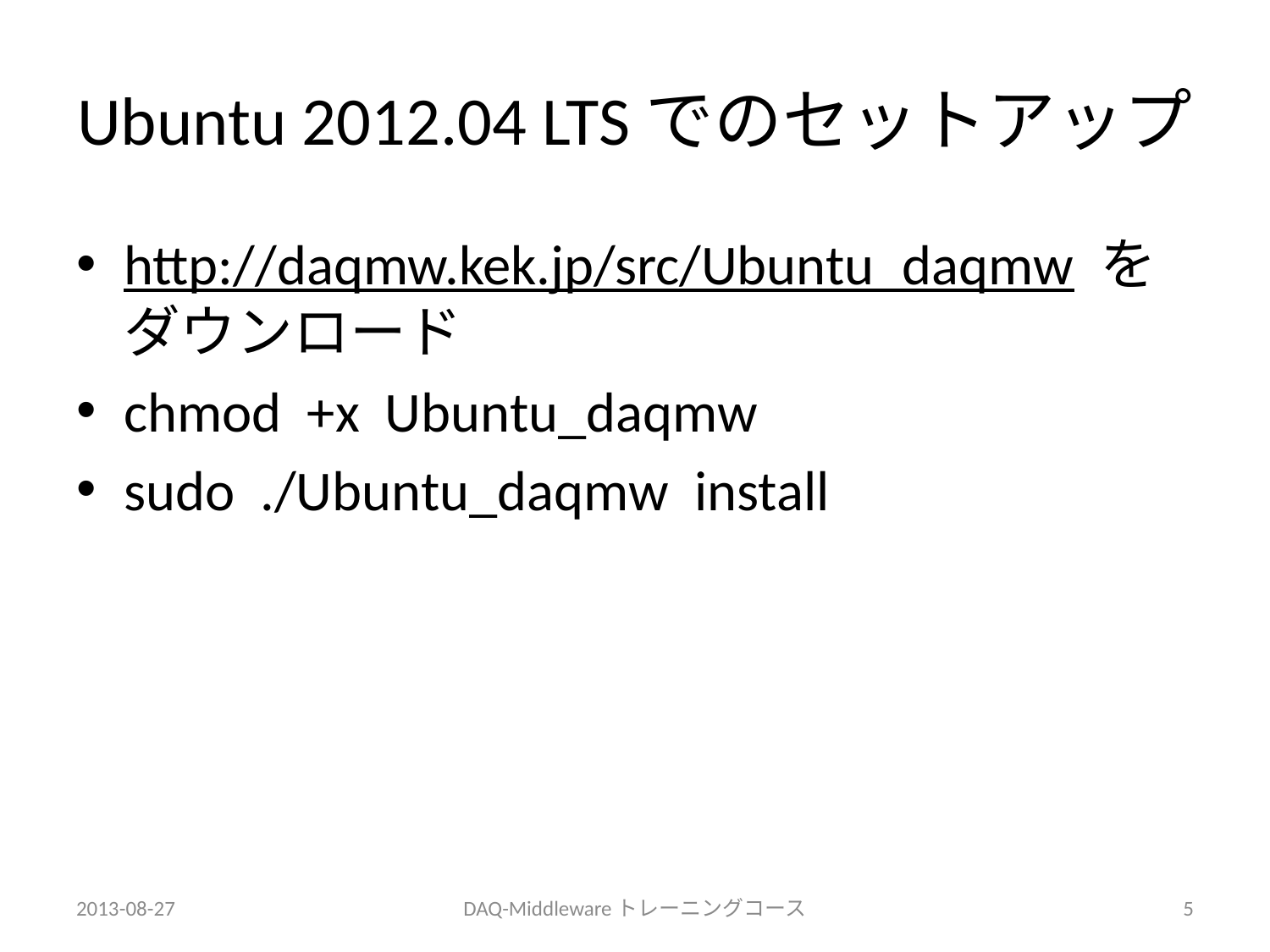

# Ubuntu 2012.04 LTSでのセットアップ
http://daqmw.kek.jp/src/Ubuntu_daqmw をダウンロード
chmod  +x  Ubuntu_daqmw
sudo  ./Ubuntu_daqmw  install
2013-08-27
DAQ-Middlewareトレーニングコース
5